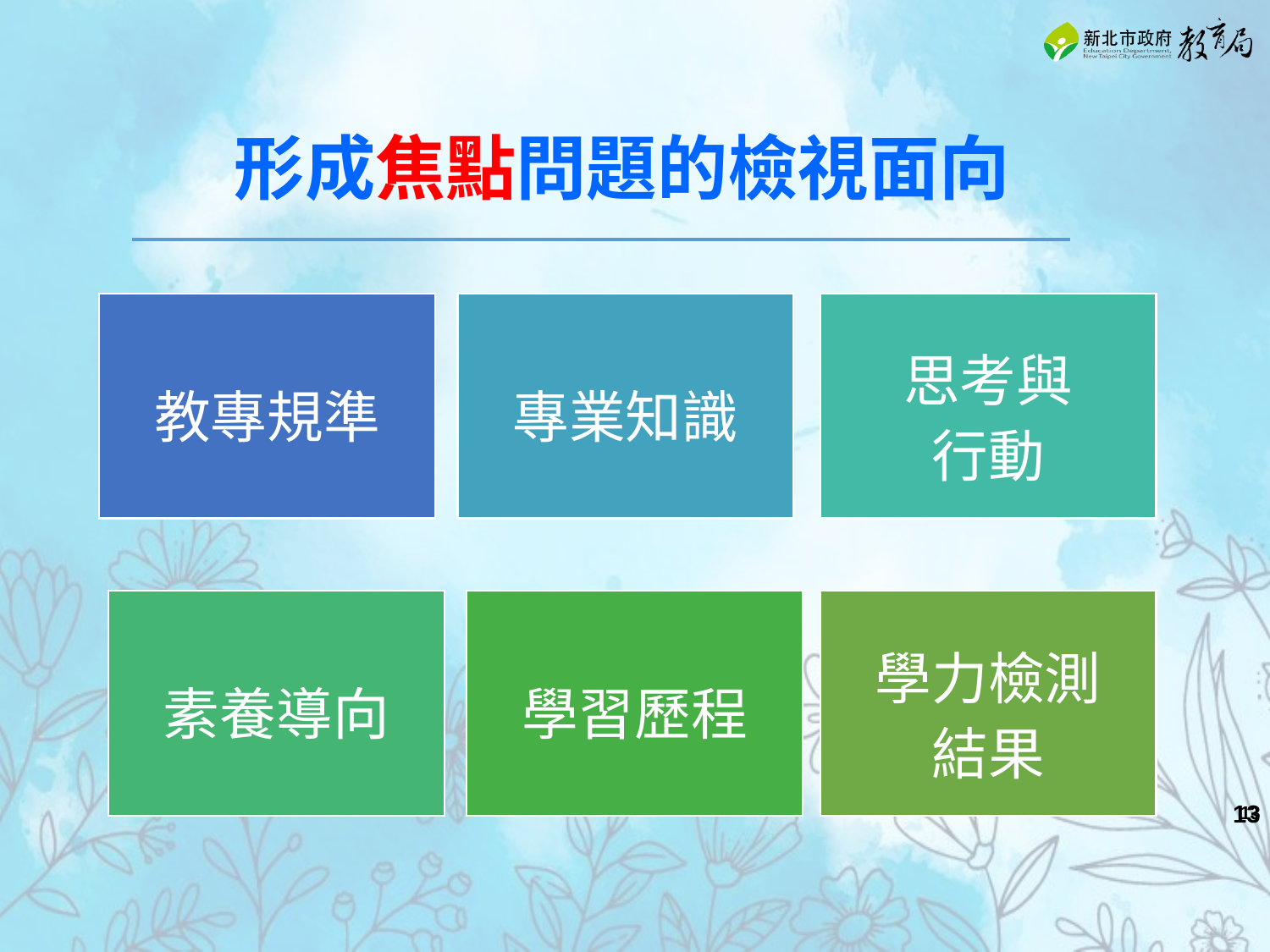

形成焦點問題的檢視面向

思考與
行動

教專規準

專業知識

學習歷程

學力檢測
結果

素養導向
13
13